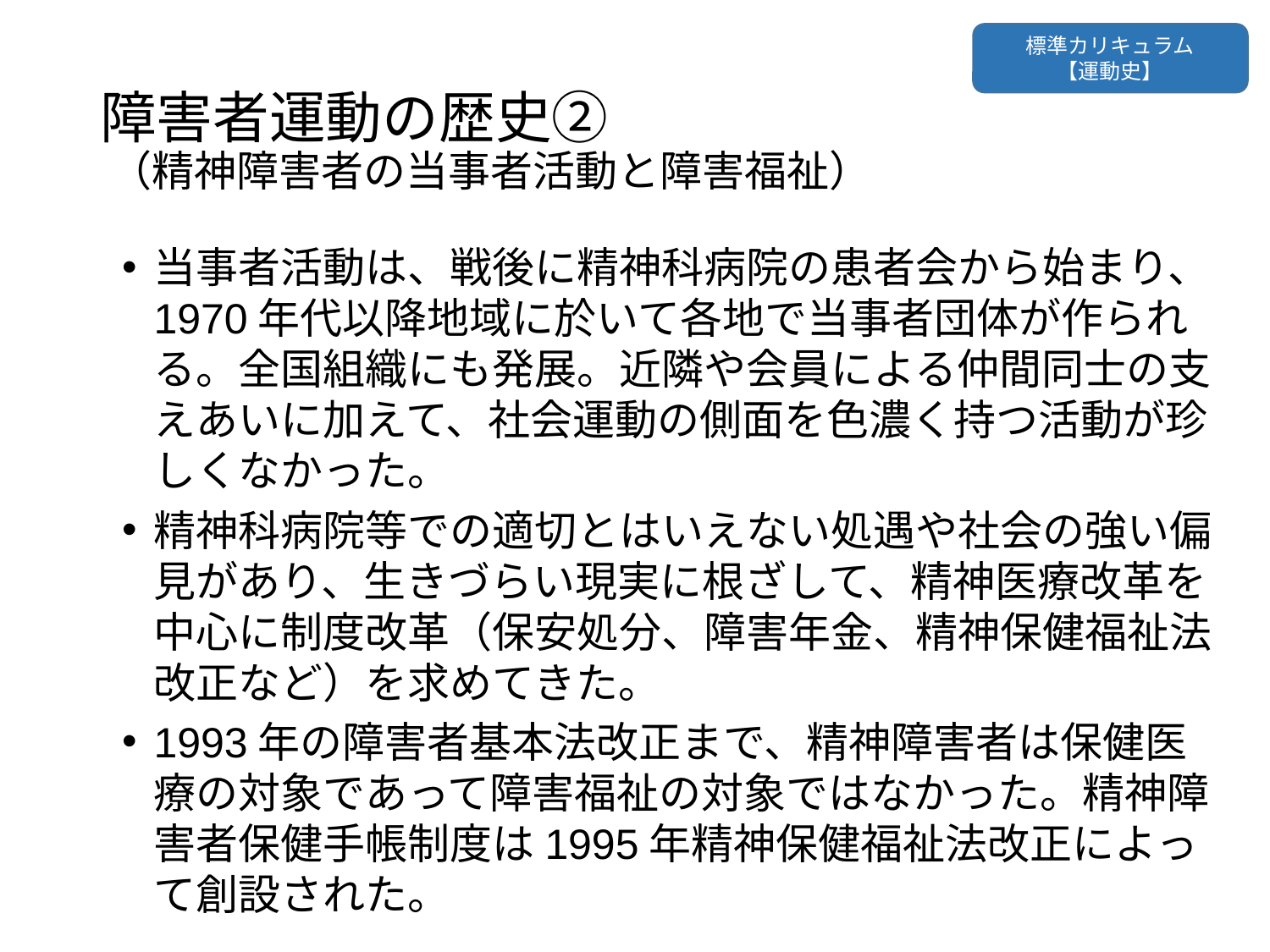

標準カリキュラム
【運動史】
# 障害者運動の歴史② （精神障害者の当事者活動と障害福祉）
当事者活動は、戦後に精神科病院の患者会から始まり、1970年代以降地域に於いて各地で当事者団体が作られる。全国組織にも発展。近隣や会員による仲間同士の支えあいに加えて、社会運動の側面を色濃く持つ活動が珍しくなかった。
精神科病院等での適切とはいえない処遇や社会の強い偏見があり、生きづらい現実に根ざして、精神医療改革を中心に制度改革（保安処分、障害年金、精神保健福祉法改正など）を求めてきた。
1993年の障害者基本法改正まで、精神障害者は保健医療の対象であって障害福祉の対象ではなかった。精神障害者保健手帳制度は1995年精神保健福祉法改正によって創設された。